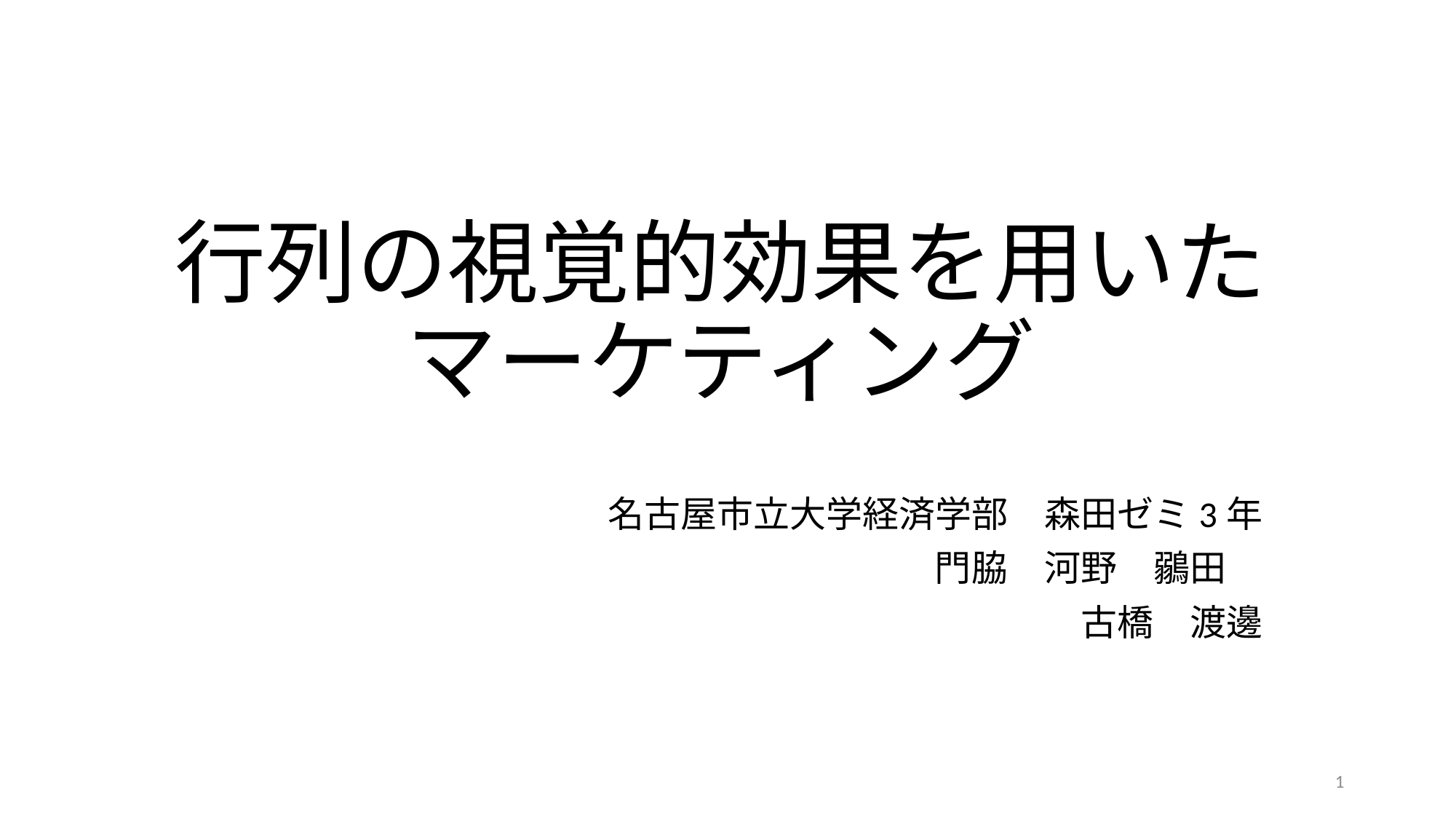

# 行列の視覚的効果を用いたマーケティング
名古屋市立大学経済学部　森田ゼミ3年
門脇　河野　鶸田
古橋　渡邊
1